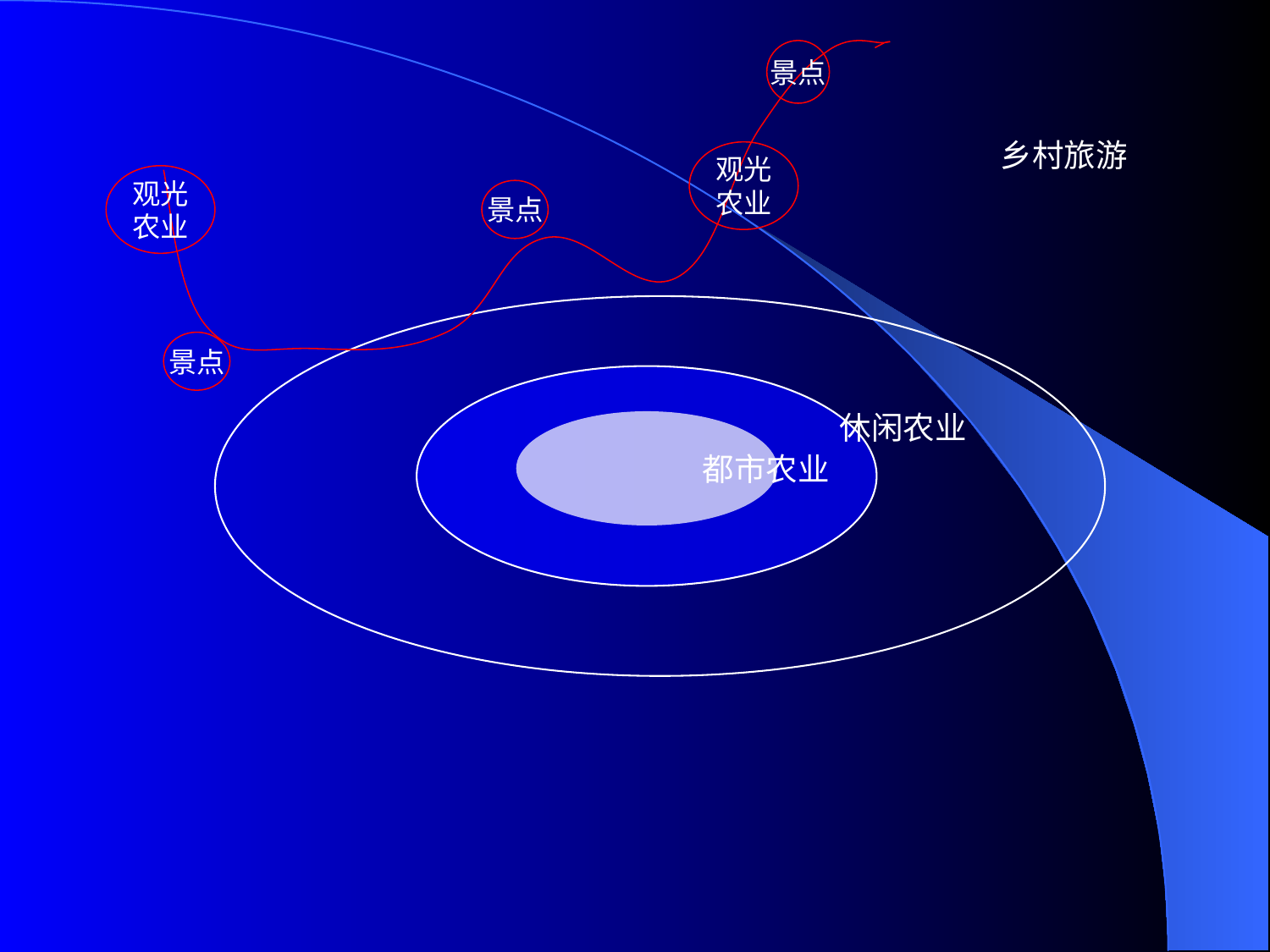

景点
乡村旅游
观光
农业
观光
农业
景点

景点

休闲农业

都市农业